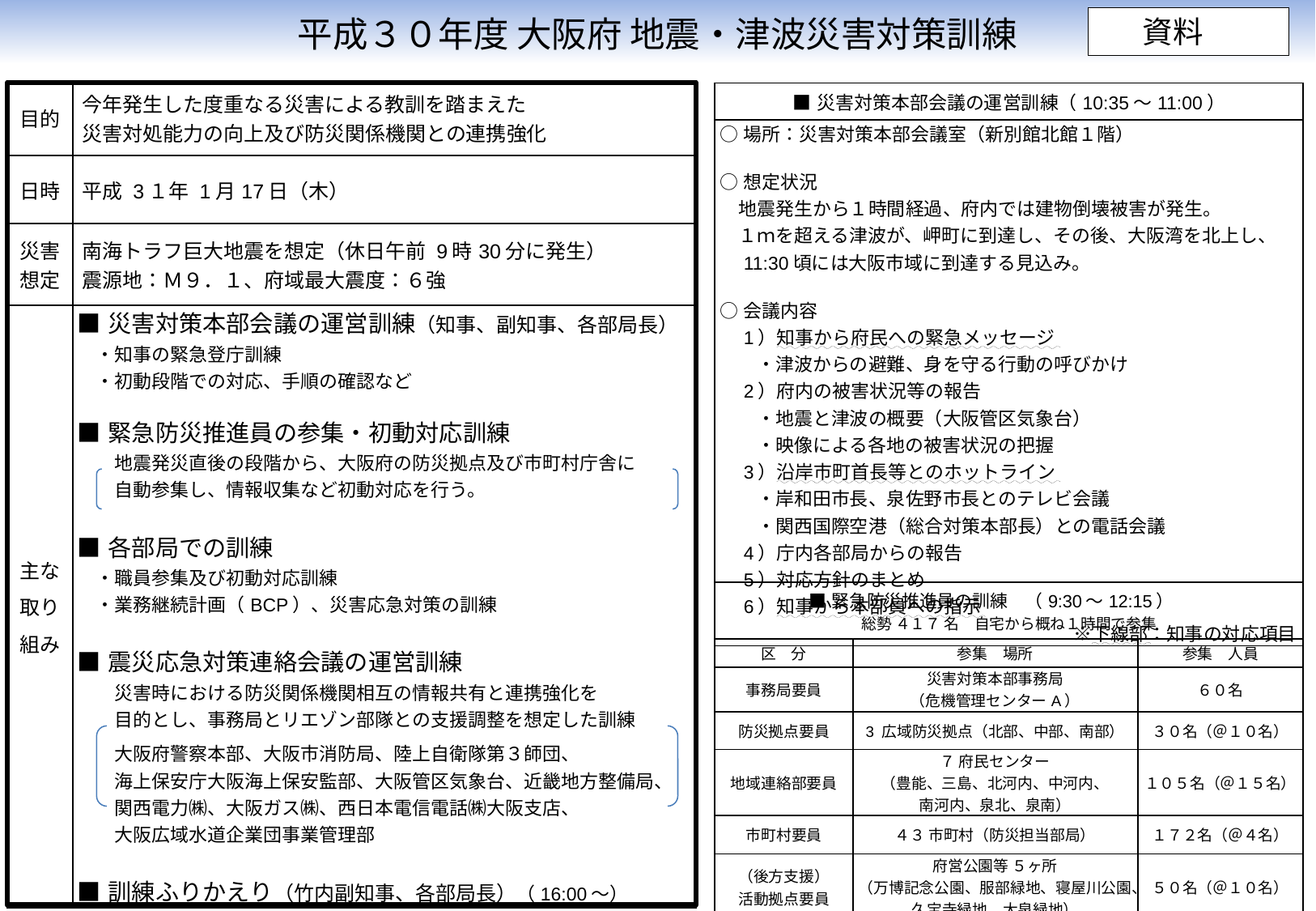

平成３０年度 大阪府 地震・津波災害対策訓練
資料
| 目的 | 今年発生した度重なる災害による教訓を踏まえた 災害対処能力の向上及び防災関係機関との連携強化 |
| --- | --- |
| 日時 | 平成 3１年 1月17日（木） |
| 災害 想定 | 南海トラフ巨大地震を想定（休日午前 9時30分に発生） 震源地：Ｍ９．１、府域最大震度：６強 |
| 主な 取り 組み | ■災害対策本部会議の運営訓練（知事、副知事、各部局長） 　・知事の緊急登庁訓練 　・初動段階での対応、手順の確認など ■緊急防災推進員の参集・初動対応訓練 　　地震発災直後の段階から、大阪府の防災拠点及び市町村庁舎に 　　自動参集し、情報収集など初動対応を行う。 ■各部局での訓練 　・職員参集及び初動対応訓練 　・業務継続計画（BCP）、災害応急対策の訓練 ■震災応急対策連絡会議の運営訓練 　　災害時における防災関係機関相互の情報共有と連携強化を 　　目的とし、事務局とリエゾン部隊との支援調整を想定した訓練 　　大阪府警察本部、大阪市消防局、陸上自衛隊第３師団、 　　海上保安庁大阪海上保安監部、大阪管区気象台、近畿地方整備局、 　　関西電力㈱、大阪ガス㈱、西日本電信電話㈱大阪支店、 　　大阪広域水道企業団事業管理部 ■訓練ふりかえり（竹内副知事、各部局長）（16:00～） |

| ■災害対策本部会議の運営訓練（10:35～11:00） |
| --- |
| ○場所：災害対策本部会議室（新別館北館１階） ○想定状況 　地震発生から１時間経過、府内では建物倒壊被害が発生。 　１ｍを超える津波が、岬町に到達し、その後、大阪湾を北上し、 　11:30頃には大阪市域に到達する見込み。 ○会議内容 　1）知事から府民への緊急メッセージ 　　・津波からの避難、身を守る行動の呼びかけ 　2）府内の被害状況等の報告 　　・地震と津波の概要（大阪管区気象台）　　 　　・映像による各地の被害状況の把握 　3）沿岸市町首長等とのホットライン　　　　　　 　　・岸和田市長、泉佐野市長とのテレビ会議　　　 　　・関西国際空港（総合対策本部長）との電話会議 　4）庁内各部局からの報告 　5）対応方針のまとめ 　6）知事から本部員への指示 　　　　　　　　　　　　　　　　　　　※下線部：知事の対応項目 |

| ■緊急防災推進員の訓練　（9:30～12:15）　　 総勢 ４１７ 名　自宅から概ね１時間で参集 |  |  |
| --- | --- | --- |
| 区　分 | 参集　場所 | 参集　人員 |
| 事務局要員 | 災害対策本部事務局 （危機管理センターA） | ６０名 |
| 防災拠点要員 | 3 広域防災拠点（北部、中部、南部） | ３０名（＠１０名） |
| 地域連絡部要員 | ７ 府民センター （豊能、三島、北河内、中河内、 南河内、泉北、泉南） | １０５名（＠１５名） |
| 市町村要員 | ４３ 市町村（防災担当部局） | １７２名（＠４名） |
| （後方支援） 活動拠点要員 | 府営公園等 ５ヶ所 （万博記念公園、服部緑地、寝屋川公園、 久宝寺緑地、大泉緑地） | ５０名（＠１０名） |